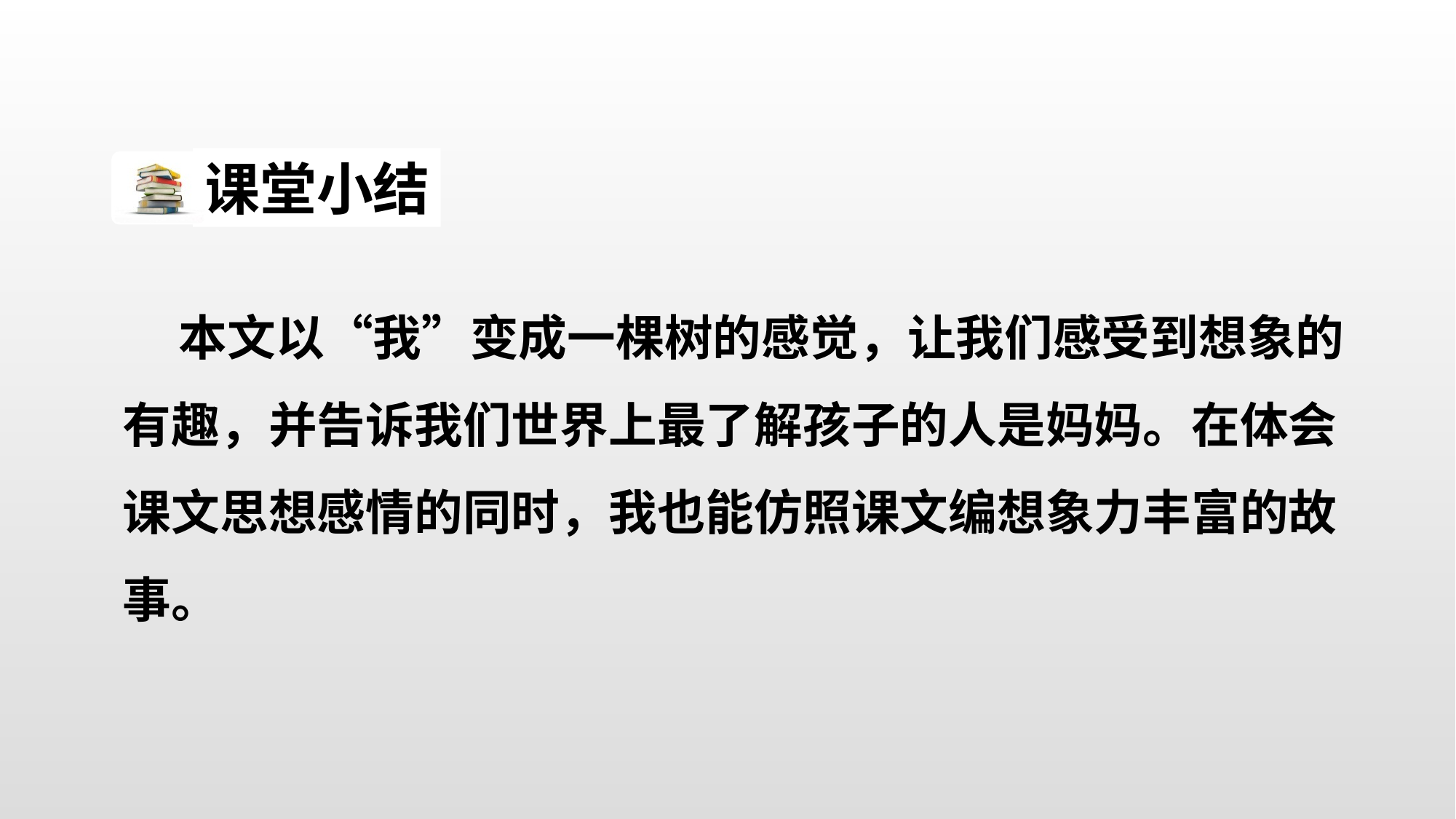

课堂小结

    本文以“我”变成一棵树的感觉，让我们感受到想象的有趣，并告诉我们世界上最了解孩子的人是妈妈。在体会课文思想感情的同时，我也能仿照课文编想象力丰富的故事。